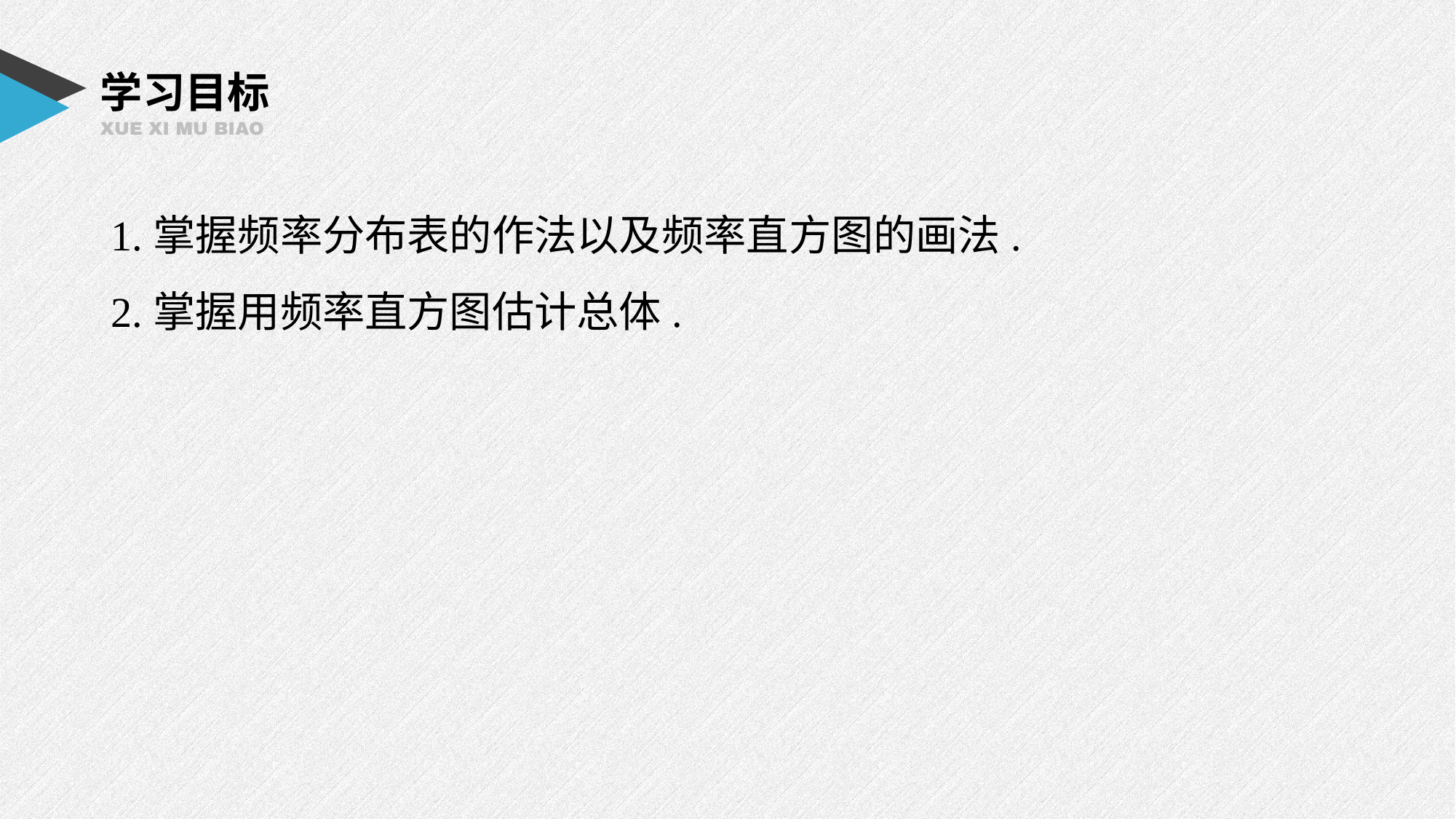

学习目标

XUE XI MU BIAO
1.掌握频率分布表的作法以及频率直方图的画法.
2.掌握用频率直方图估计总体.